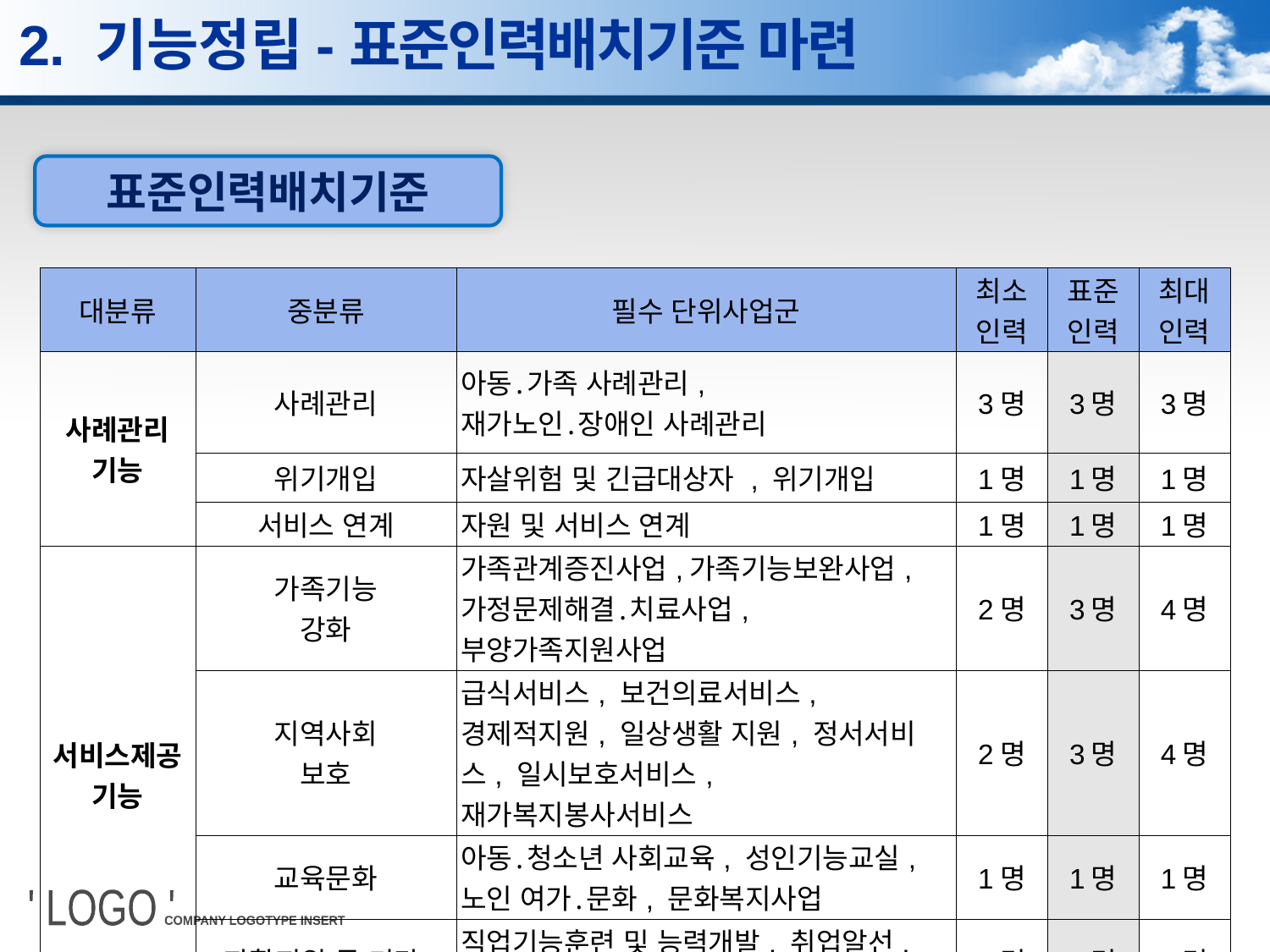

2. 기능정립-표준인력배치기준 마련
표준인력배치기준
| 대분류 | 중분류 | 필수 단위사업군 | 최소 인력 | 표준 인력 | 최대 인력 |
| --- | --- | --- | --- | --- | --- |
| 사례관리 기능 | 사례관리 | 아동․가족 사례관리, 재가노인․장애인 사례관리 | 3명 | 3명 | 3명 |
|  | 위기개입 | 자살위험 및 긴급대상자 , 위기개입 | 1명 | 1명 | 1명 |
|  | 서비스 연계 | 자원 및 서비스 연계 | 1명 | 1명 | 1명 |
| 서비스제공 기능 | 가족기능 강화 | 가족관계증진사업,가족기능보완사업, 가정문제해결․치료사업, 부양가족지원사업 | 2명 | 3명 | 4명 |
|  | 지역사회 보호 | 급식서비스, 보건의료서비스, 경제적지원, 일상생활 지원, 정서서비스, 일시보호서비스, 재가복지봉사서비스 | 2명 | 3명 | 4명 |
|  | 교육문화 | 아동․청소년 사회교육, 성인기능교실, 노인 여가․문화, 문화복지사업 | 1명 | 1명 | 1명 |
|  | 자활지원 등 기타 | 직업기능훈련 및 능력개발, 취업알선, 기타 특화사업 | 1명 | 1명 | 1명 |